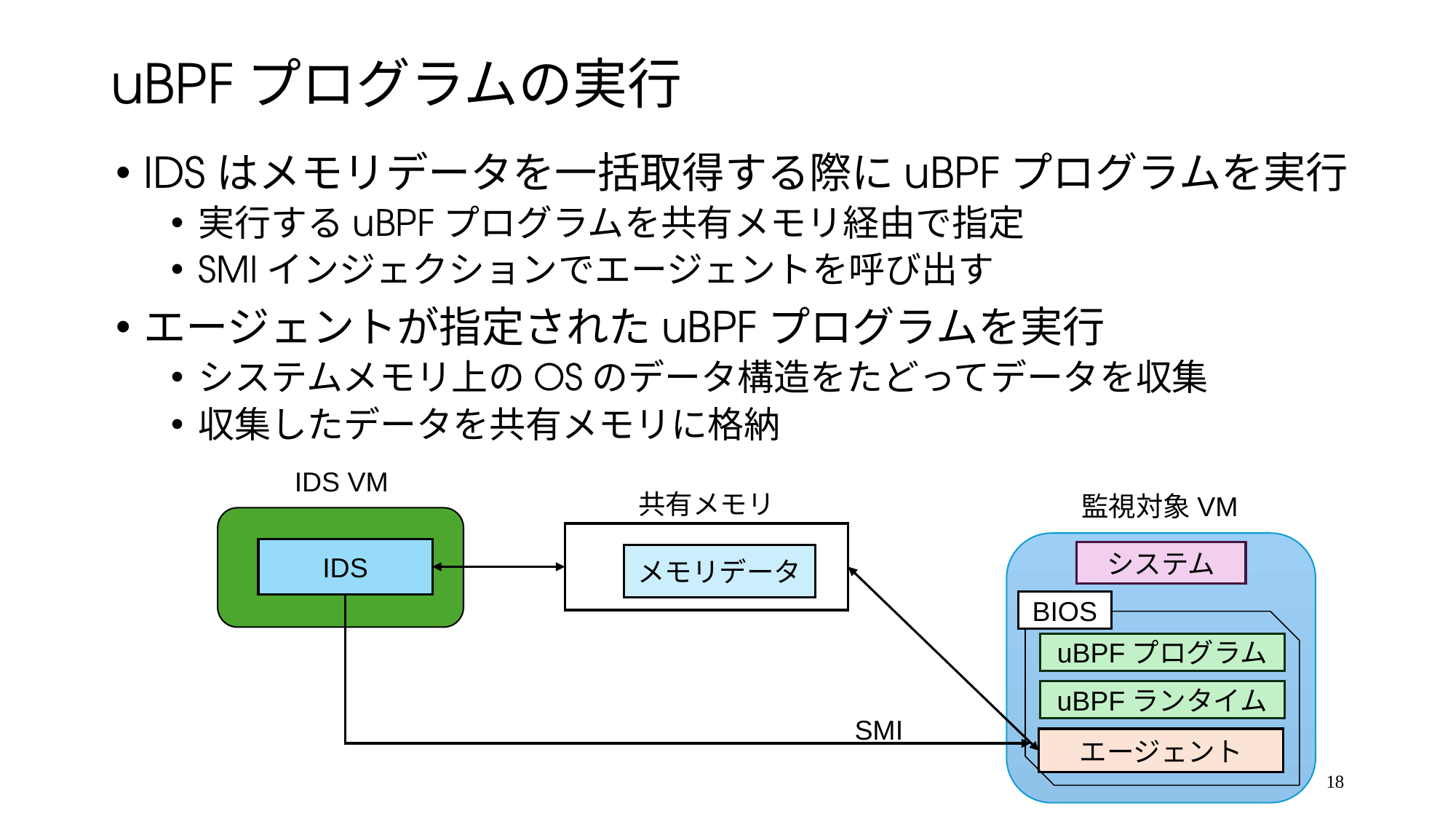

# uBPFプログラムの実行
IDSはメモリデータを一括取得する際にuBPFプログラムを実行
実行するuBPFプログラムを共有メモリ経由で指定
SMIインジェクションでエージェントを呼び出す
エージェントが指定されたuBPFプログラムを実行
システムメモリ上のOSのデータ構造をたどってデータを収集
収集したデータを共有メモリに格納

IDS VM
共有メモリ
監視対象VM

IDS
システム
BIOS

SMI
エージェント
uBPFプログラム
uBPFランタイム

メモリデータ
18